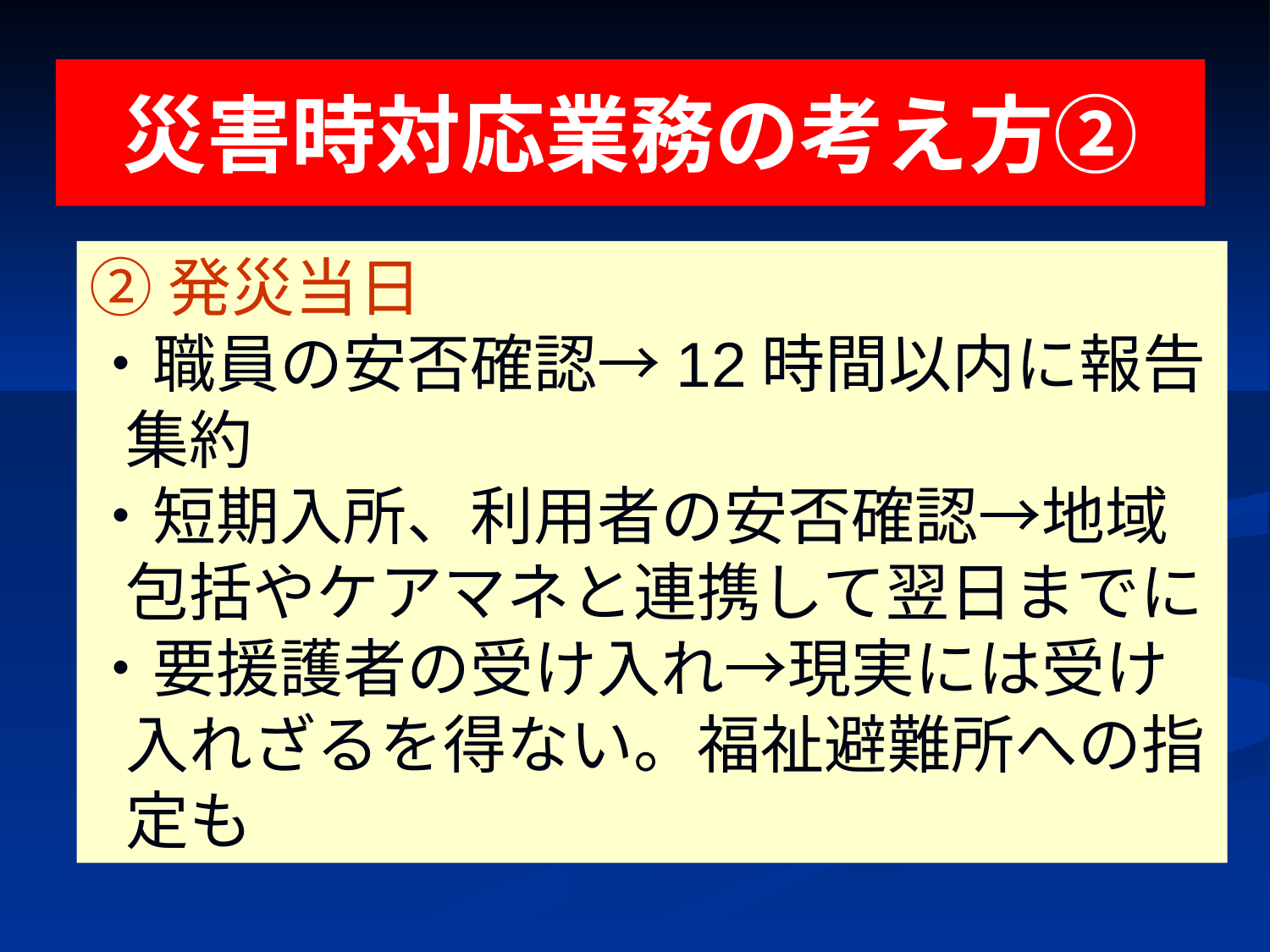

# 災害時対応業務の考え方②
②発災当日
・職員の安否確認→12時間以内に報告集約
・短期入所、利用者の安否確認→地域包括やケアマネと連携して翌日までに
・要援護者の受け入れ→現実には受け入れざるを得ない。福祉避難所への指定も